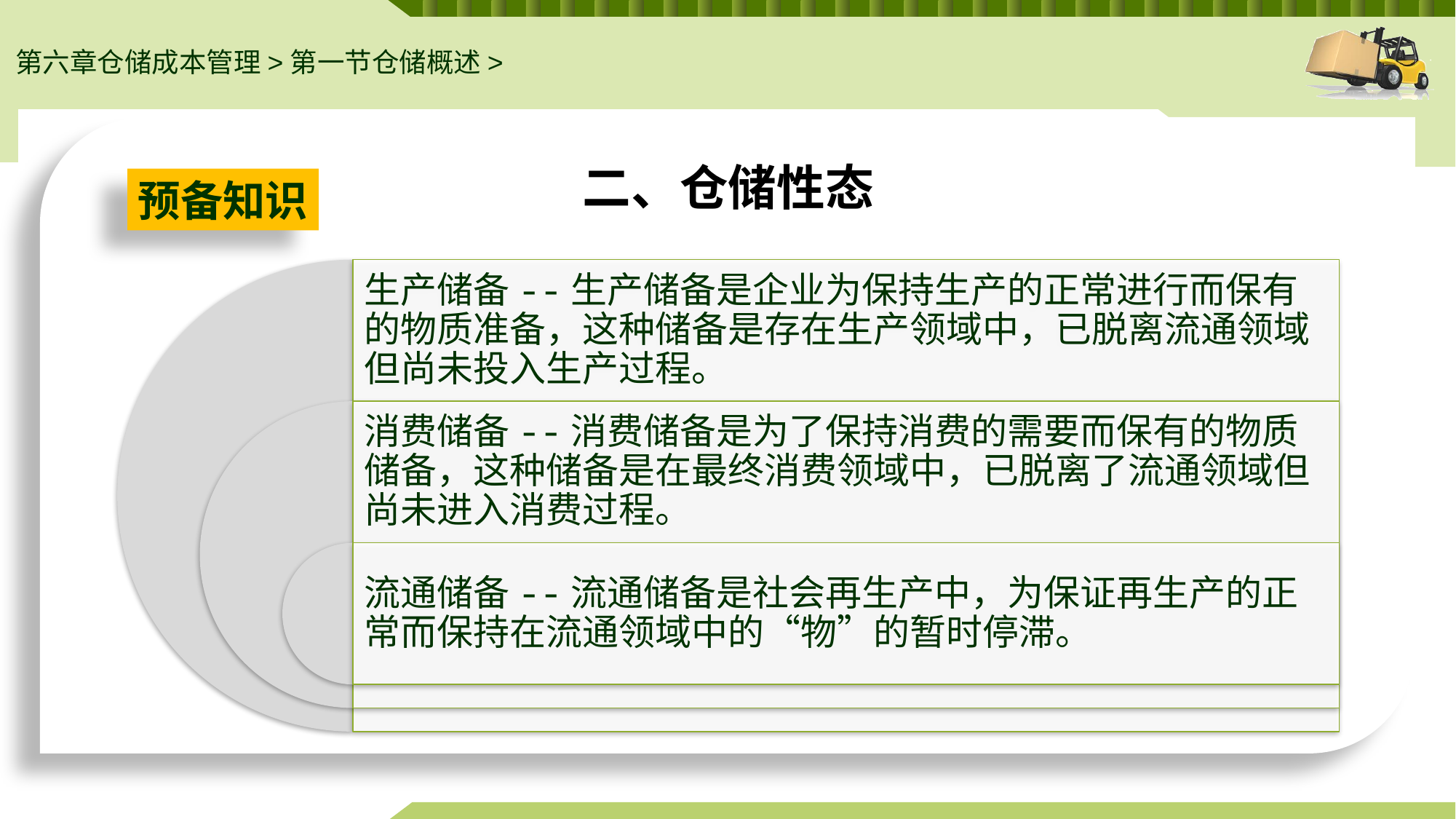

第六章仓储成本管理>第一节仓储概述>
二、仓储性态
预备知识
生产储备--生产储备是企业为保持生产的正常进行而保有的物质准备，这种储备是存在生产领域中，已脱离流通领域但尚未投入生产过程。
消费储备--消费储备是为了保持消费的需要而保有的物质储备，这种储备是在最终消费领域中，已脱离了流通领域但尚未进入消费过程。
流通储备--流通储备是社会再生产中，为保证再生产的正常而保持在流通领域中的“物”的暂时停滞。